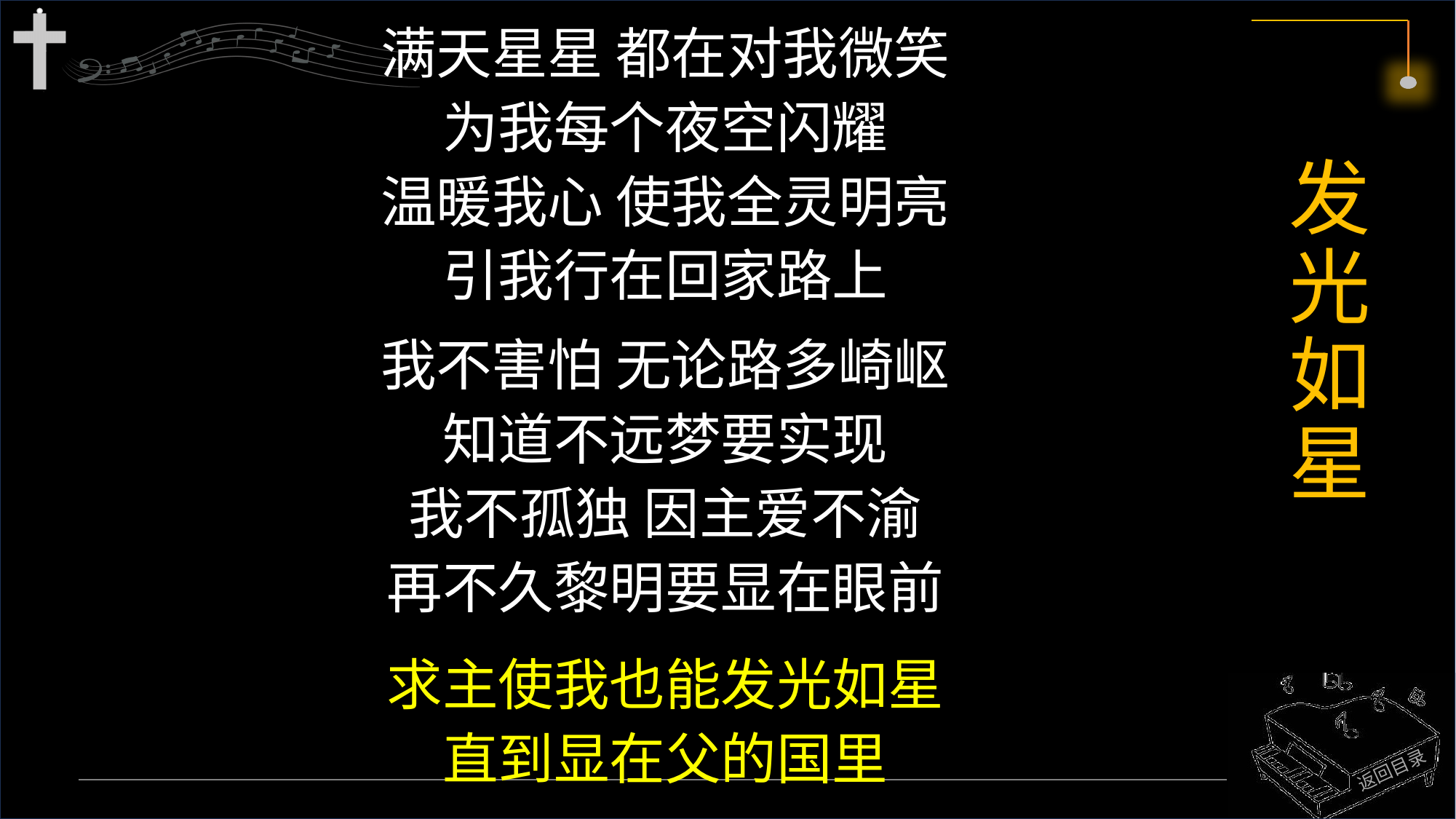

满天星星 都在对我微笑
为我每个夜空闪耀
温暖我心 使我全灵明亮
引我行在回家路上

我不害怕 无论路多崎岖
知道不远梦要实现
我不孤独 因主爱不渝
再不久黎明要显在眼前

求主使我也能发光如星
直到显在父的国里
# 发光如星